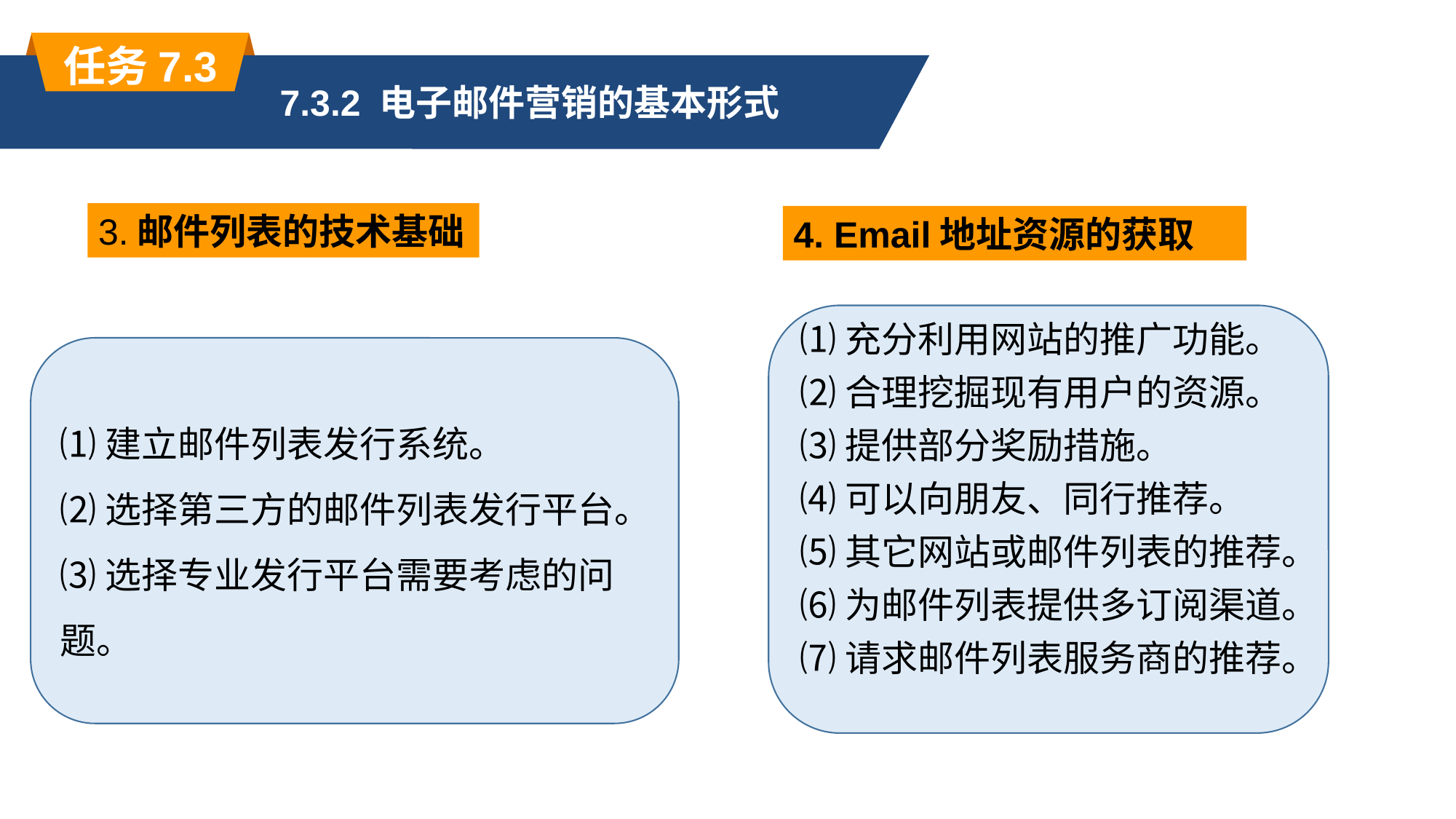

任务7.3

7.3.2 电子邮件营销的基本形式
3.邮件列表的技术基础
4. Email地址资源的获取
⑴充分利用网站的推广功能。
⑵合理挖掘现有用户的资源。
⑶提供部分奖励措施。
⑷可以向朋友、同行推荐。
⑸其它网站或邮件列表的推荐。
⑹为邮件列表提供多订阅渠道。
⑺请求邮件列表服务商的推荐。
⑴建立邮件列表发行系统。
⑵选择第三方的邮件列表发行平台。
⑶选择专业发行平台需要考虑的问题。